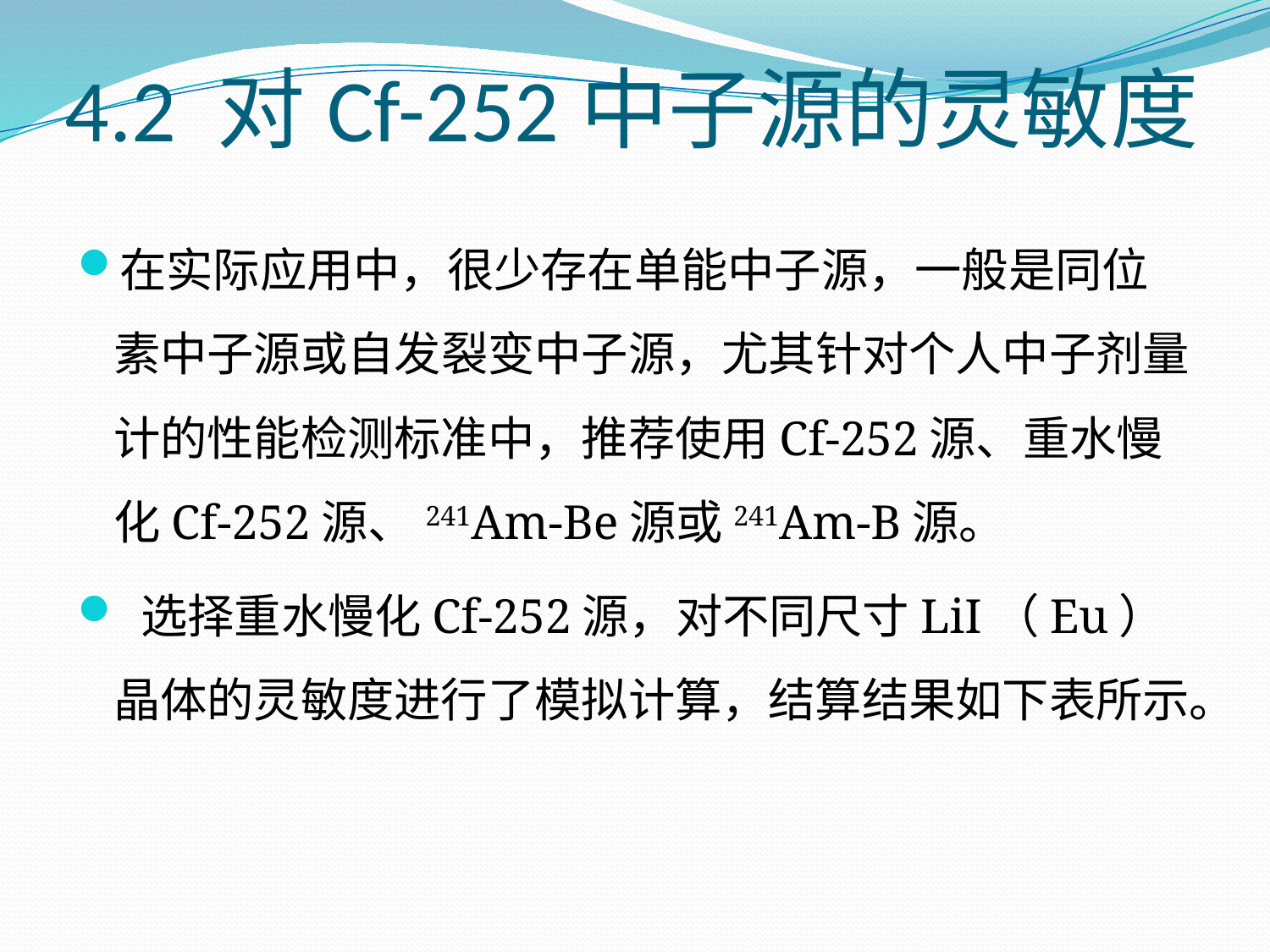

4.2 对Cf-252中子源的灵敏度
在实际应用中，很少存在单能中子源，一般是同位素中子源或自发裂变中子源，尤其针对个人中子剂量计的性能检测标准中，推荐使用Cf-252源、重水慢化Cf-252源、241Am-Be源或241Am-B源。
 选择重水慢化Cf-252源，对不同尺寸LiI（Eu）晶体的灵敏度进行了模拟计算，结算结果如下表所示。